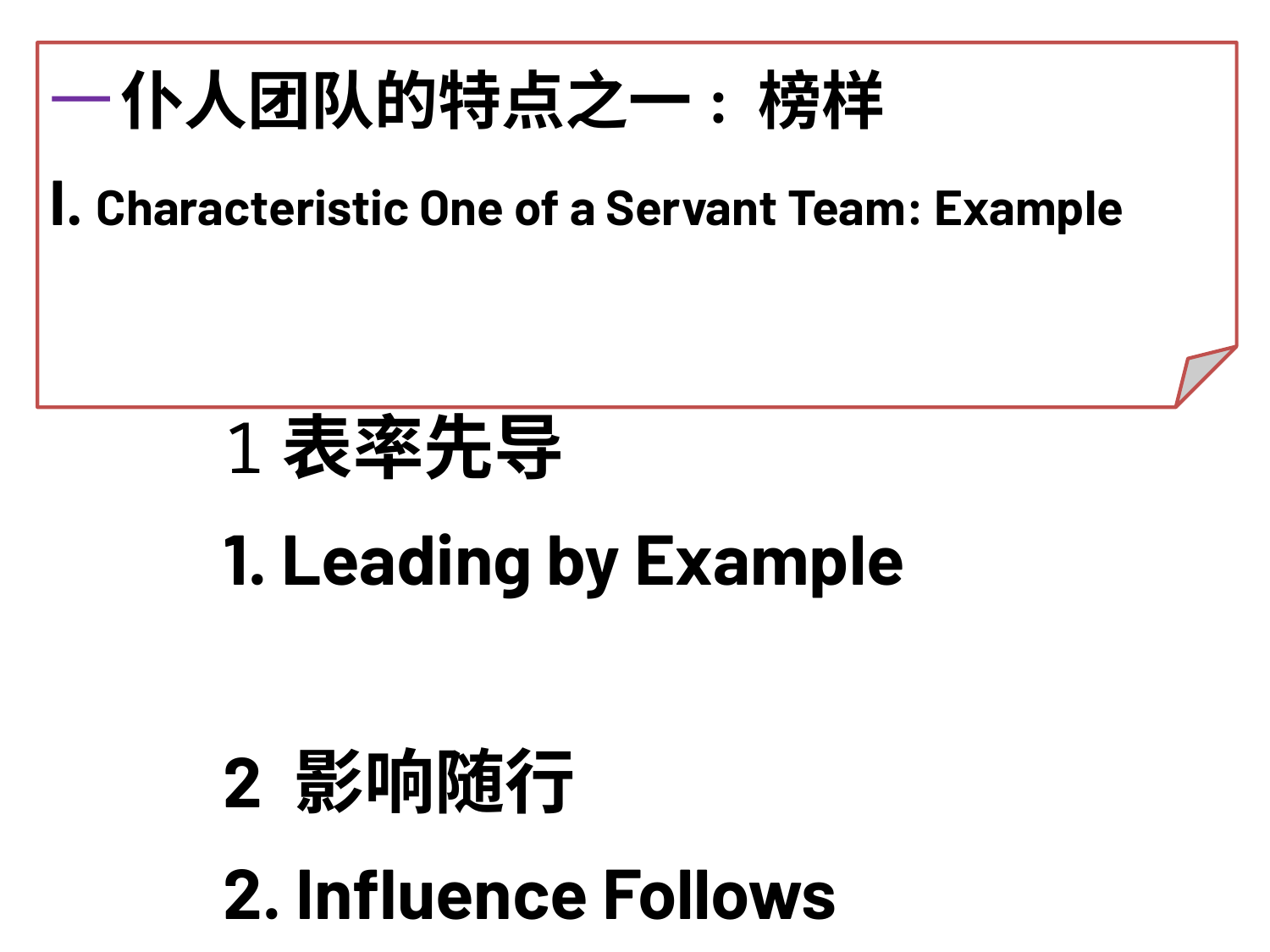

一 仆人团队的特点之一: 榜样
I. Characteristic One of a Servant Team: Example

1表率先导
1. Leading by Example

2 影响随行
2. Influence Follows